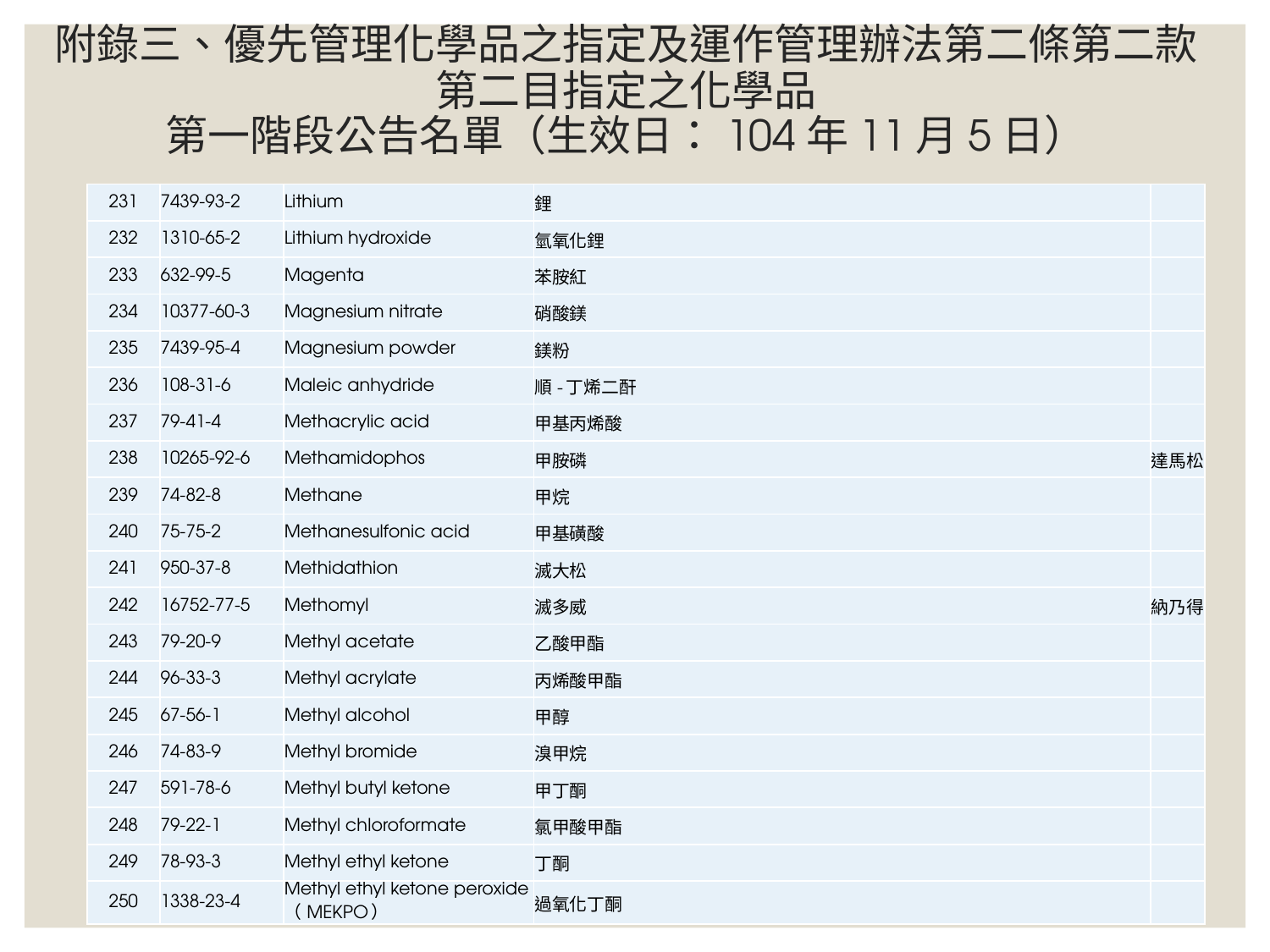

# 附錄三、優先管理化學品之指定及運作管理辦法第二條第二款第二目指定之化學品 第一階段公告名單（生效日：104年11月5日）
| 231 | 7439-93-2 | Lithium | 鋰 |  |
| --- | --- | --- | --- | --- |
| 232 | 1310-65-2 | Lithium hydroxide | 氫氧化鋰 |  |
| 233 | 632-99-5 | Magenta | 苯胺紅 |  |
| 234 | 10377-60-3 | Magnesium nitrate | 硝酸鎂 |  |
| 235 | 7439-95-4 | Magnesium powder | 鎂粉 |  |
| 236 | 108-31-6 | Maleic anhydride | 順-丁烯二酐 |  |
| 237 | 79-41-4 | Methacrylic acid | 甲基丙烯酸 |  |
| 238 | 10265-92-6 | Methamidophos | 甲胺磷 | 達馬松 |
| 239 | 74-82-8 | Methane | 甲烷 |  |
| 240 | 75-75-2 | Methanesulfonic acid | 甲基磺酸 |  |
| 241 | 950-37-8 | Methidathion | 滅大松 |  |
| 242 | 16752-77-5 | Methomyl | 滅多威 | 納乃得 |
| 243 | 79-20-9 | Methyl acetate | 乙酸甲酯 |  |
| 244 | 96-33-3 | Methyl acrylate | 丙烯酸甲酯 |  |
| 245 | 67-56-1 | Methyl alcohol | 甲醇 |  |
| 246 | 74-83-9 | Methyl bromide | 溴甲烷 |  |
| 247 | 591-78-6 | Methyl butyl ketone | 甲丁酮 |  |
| 248 | 79-22-1 | Methyl chloroformate | 氯甲酸甲酯 |  |
| 249 | 78-93-3 | Methyl ethyl ketone | 丁酮 |  |
| 250 | 1338-23-4 | Methyl ethyl ketone peroxide （MEKPO） | 過氧化丁酮 |  |